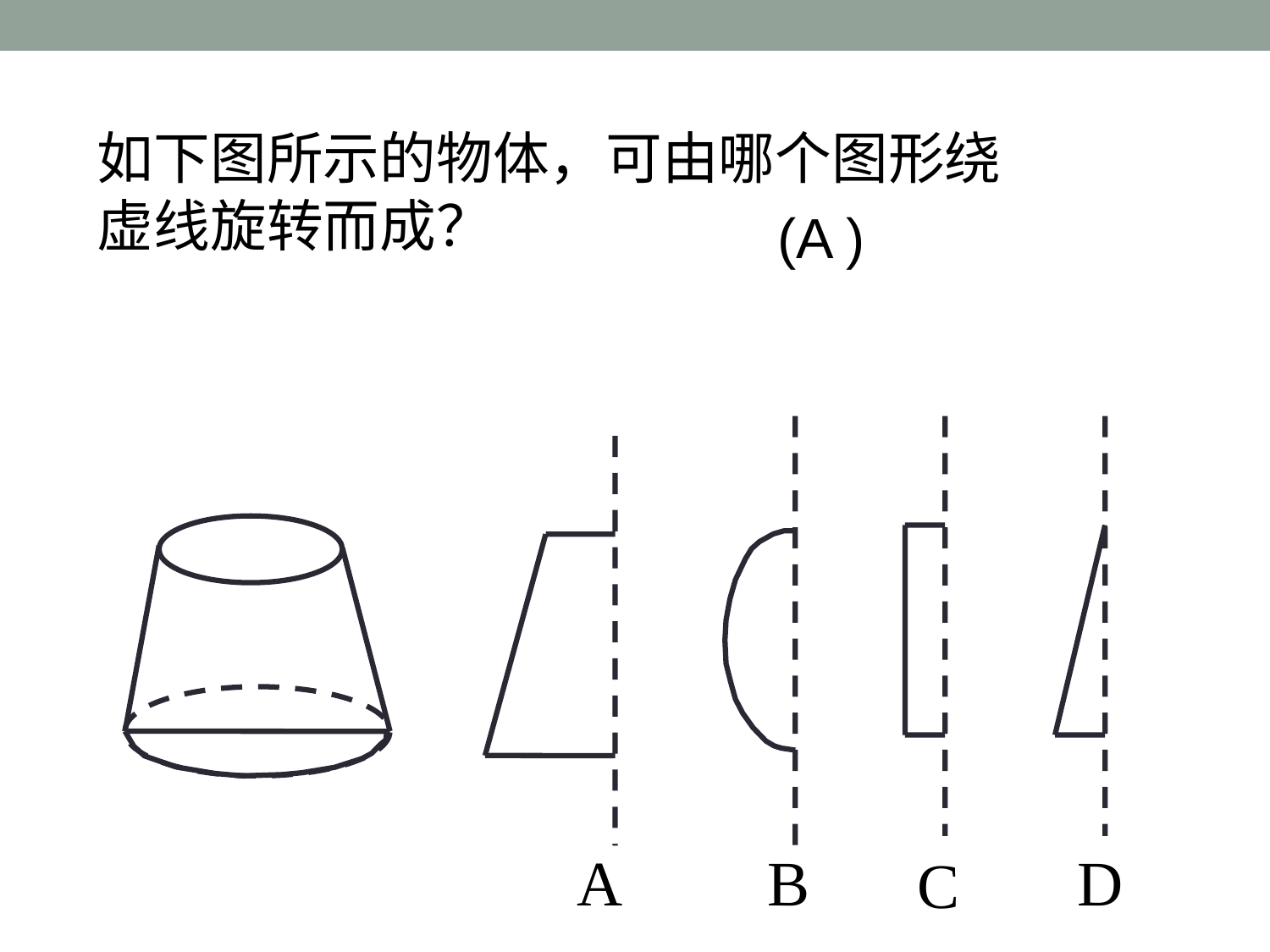

如下图所示的物体，可由哪个图形绕虚线旋转而成？
(A )

A
B
D
C